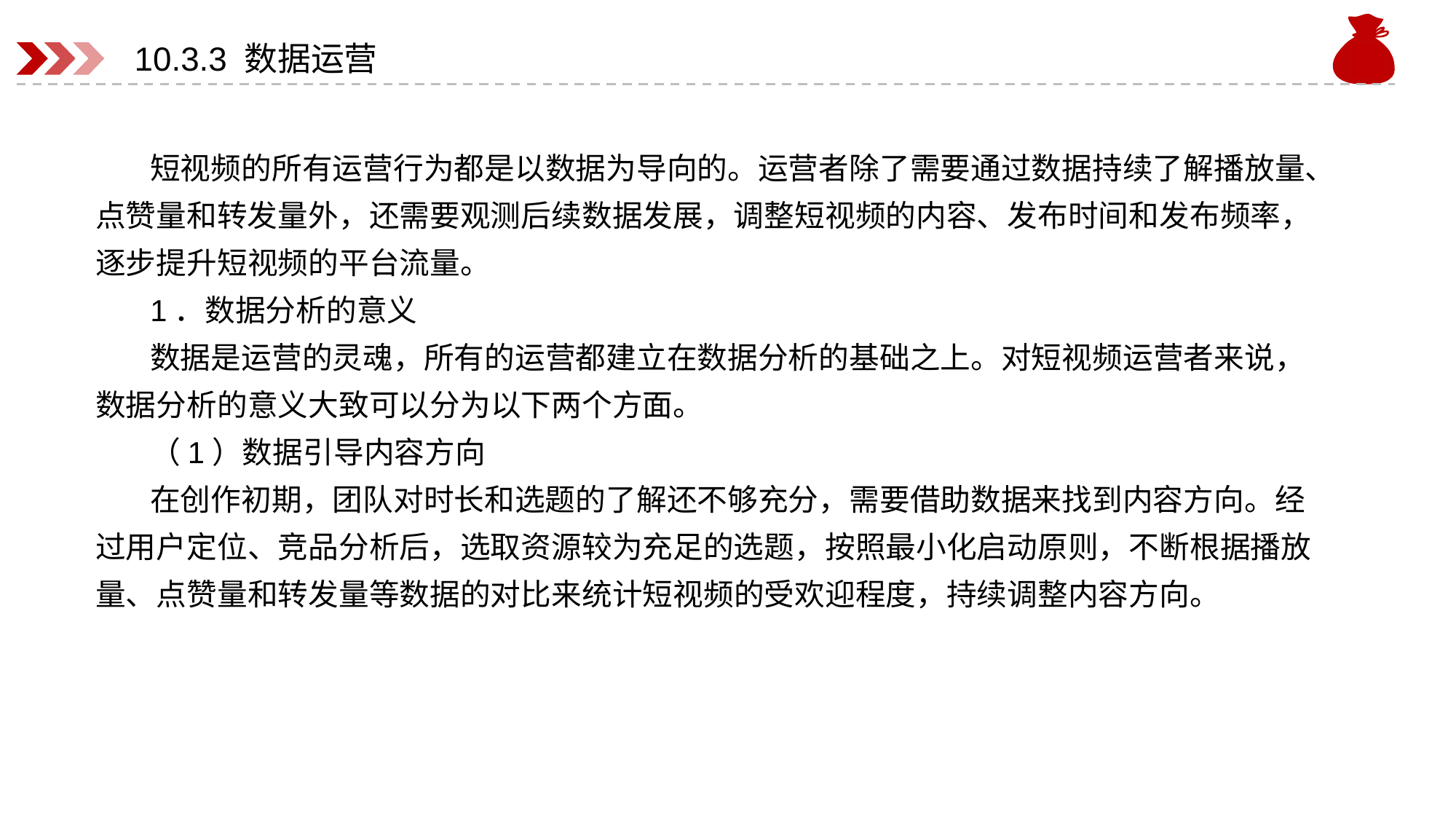

# 10.3.3 数据运营
23
短视频的所有运营行为都是以数据为导向的。运营者除了需要通过数据持续了解播放量、点赞量和转发量外，还需要观测后续数据发展，调整短视频的内容、发布时间和发布频率，逐步提升短视频的平台流量。
1．数据分析的意义
数据是运营的灵魂，所有的运营都建立在数据分析的基础之上。对短视频运营者来说，数据分析的意义大致可以分为以下两个方面。
（1）数据引导内容方向
在创作初期，团队对时长和选题的了解还不够充分，需要借助数据来找到内容方向。经过用户定位、竞品分析后，选取资源较为充足的选题，按照最小化启动原则，不断根据播放量、点赞量和转发量等数据的对比来统计短视频的受欢迎程度，持续调整内容方向。